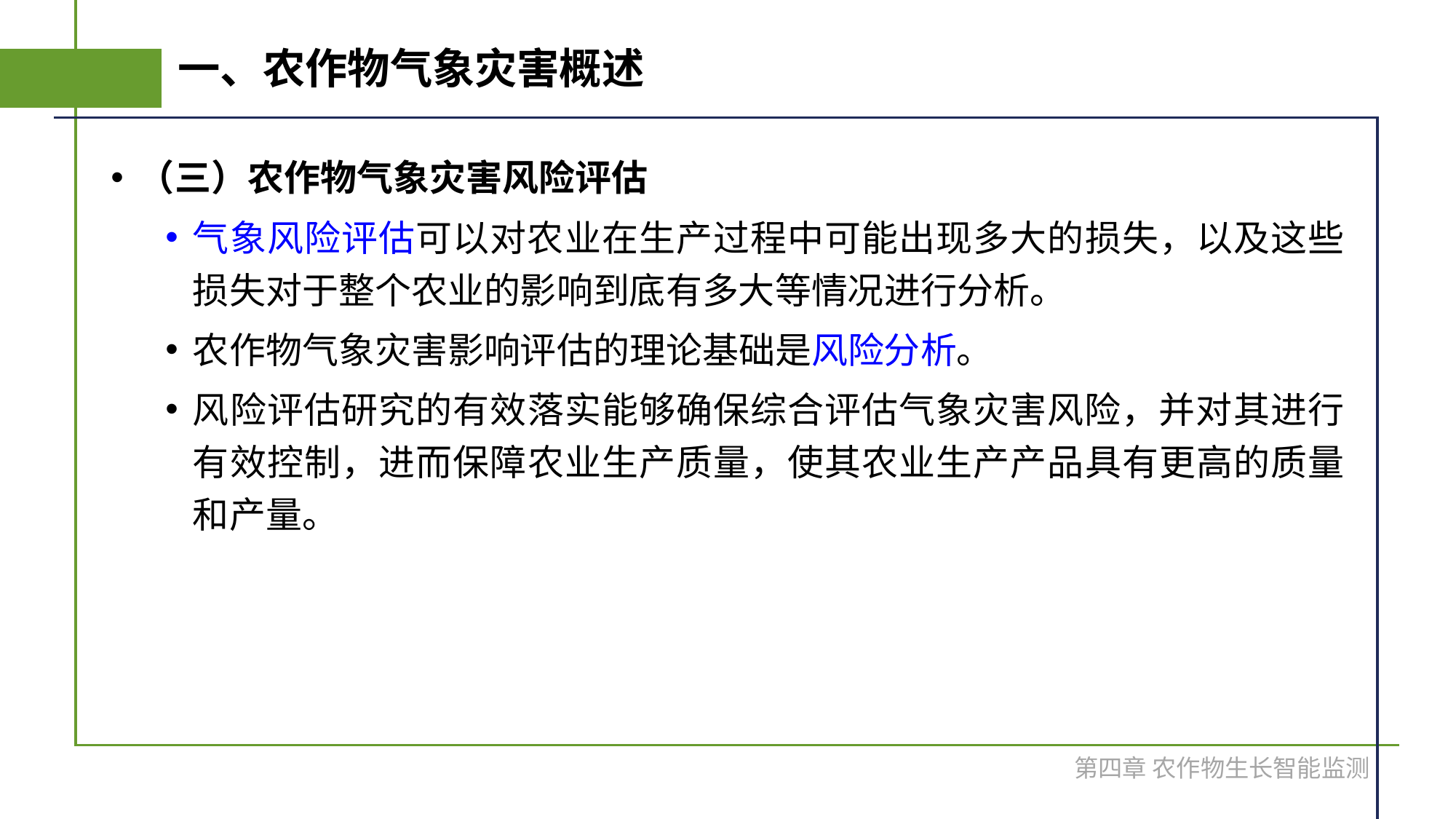

# 一、农作物气象灾害概述
（三）农作物气象灾害风险评估
气象风险评估可以对农业在生产过程中可能出现多大的损失，以及这些损失对于整个农业的影响到底有多大等情况进行分析。
农作物气象灾害影响评估的理论基础是风险分析。
风险评估研究的有效落实能够确保综合评估气象灾害风险，并对其进行有效控制，进而保障农业生产质量，使其农业生产产品具有更高的质量和产量。
第四章 农作物生长智能监测